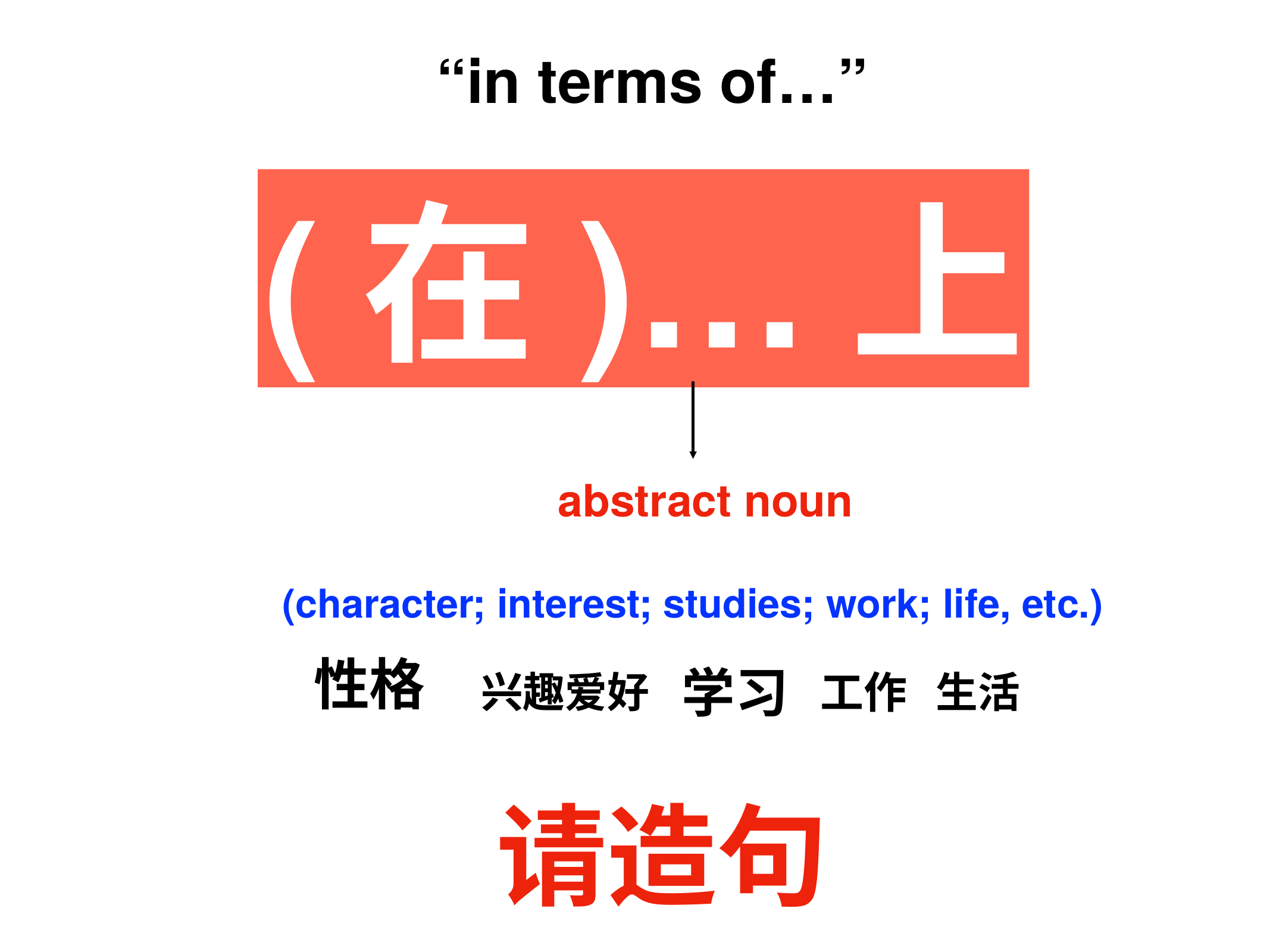

“in terms of…”
(在)…上

abstract noun
(character; interest; studies; work; life, etc.)
性格
学习
工作
兴趣爱好
生活
请造句